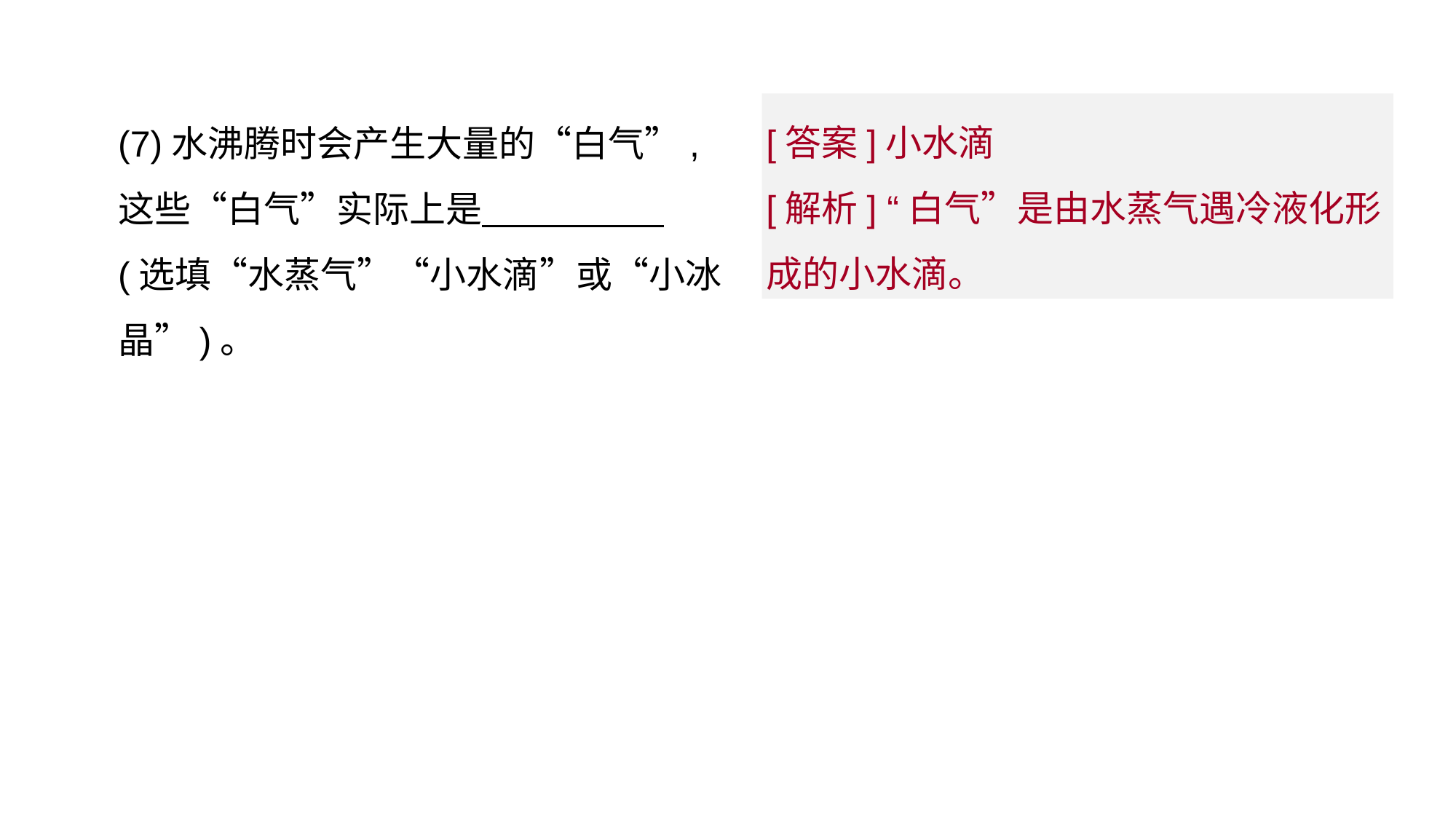

[答案]小水滴
[解析] “白气”是由水蒸气遇冷液化形成的小水滴。
(7)水沸腾时会产生大量的“白气”,这些“白气”实际上是　　　　　(选填“水蒸气”“小水滴”或“小冰晶”)。